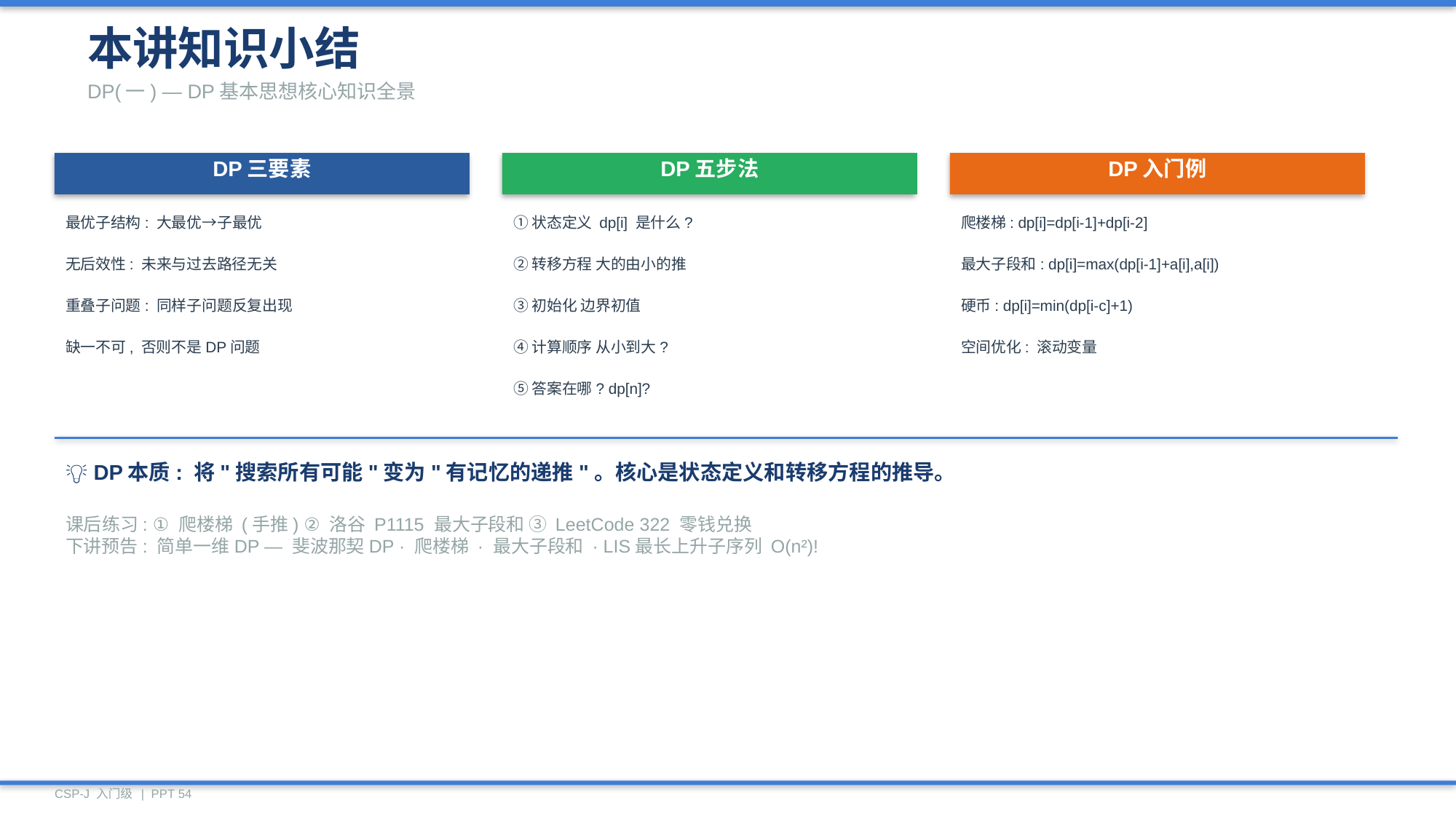

本讲知识小结
DP(一) — DP基本思想核心知识全景

DP三要素
DP五步法
DP入门例
最优子结构: 大最优→子最优
①状态定义 dp[i] 是什么?
爬楼梯: dp[i]=dp[i-1]+dp[i-2]
无后效性: 未来与过去路径无关
②转移方程 大的由小的推
最大子段和: dp[i]=max(dp[i-1]+a[i],a[i])
重叠子问题: 同样子问题反复出现
③初始化 边界初值
硬币: dp[i]=min(dp[i-c]+1)
缺一不可, 否则不是DP问题
④计算顺序 从小到大?
空间优化: 滚动变量
⑤答案在哪? dp[n]?

💡 DP本质: 将"搜索所有可能"变为"有记忆的递推"。核心是状态定义和转移方程的推导。
课后练习: ① 爬楼梯 (手推) ② 洛谷 P1115 最大子段和 ③ LeetCode 322 零钱兑换
下讲预告: 简单一维DP — 斐波那契DP · 爬楼梯 · 最大子段和 · LIS最长上升子序列 O(n²)!

CSP-J 入门级  |  PPT 54